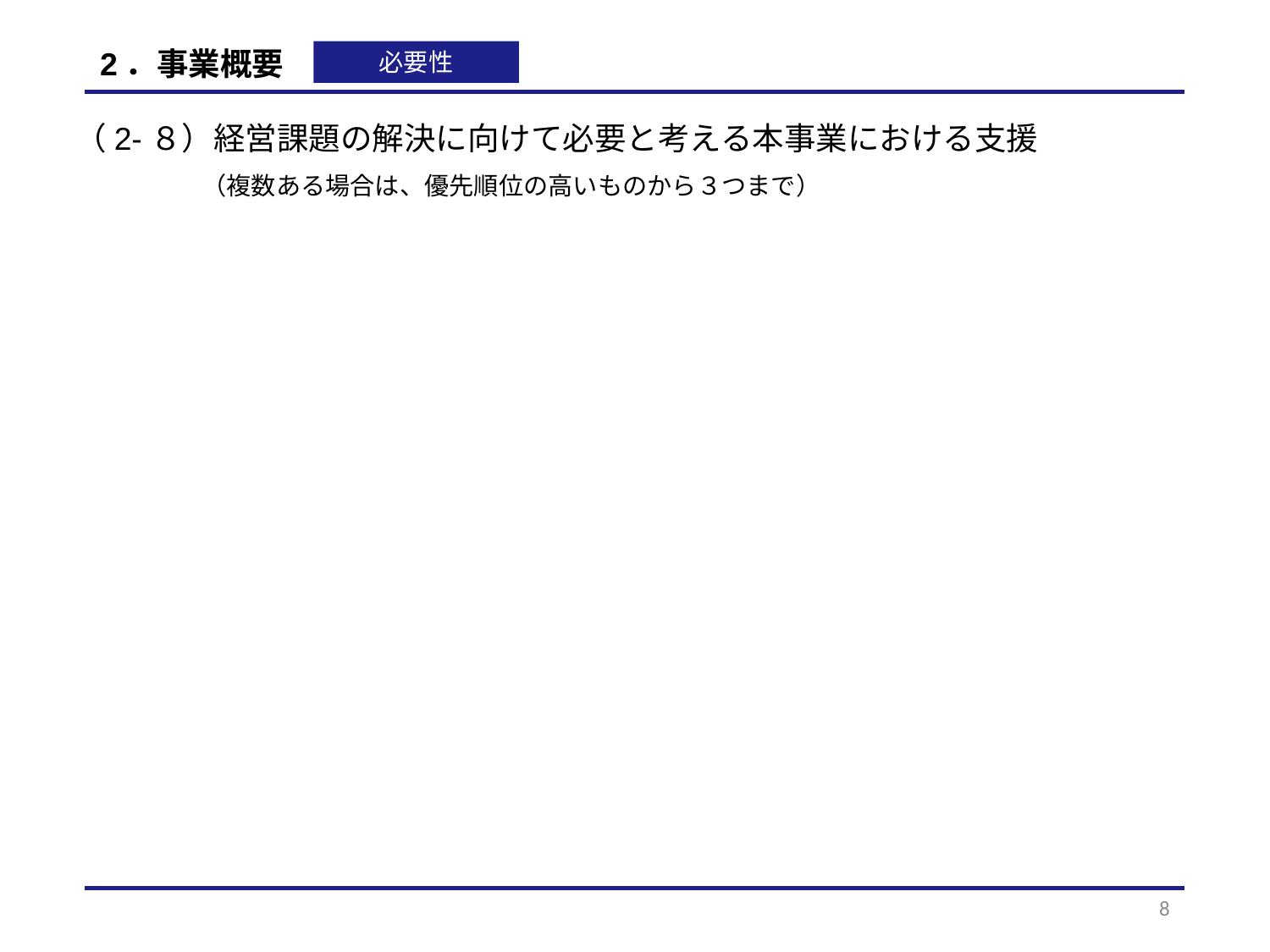

# 2．事業概要
必要性
（2-８）経営課題の解決に向けて必要と考える本事業における支援
　　　　（複数ある場合は、優先順位の高いものから３つまで）
8